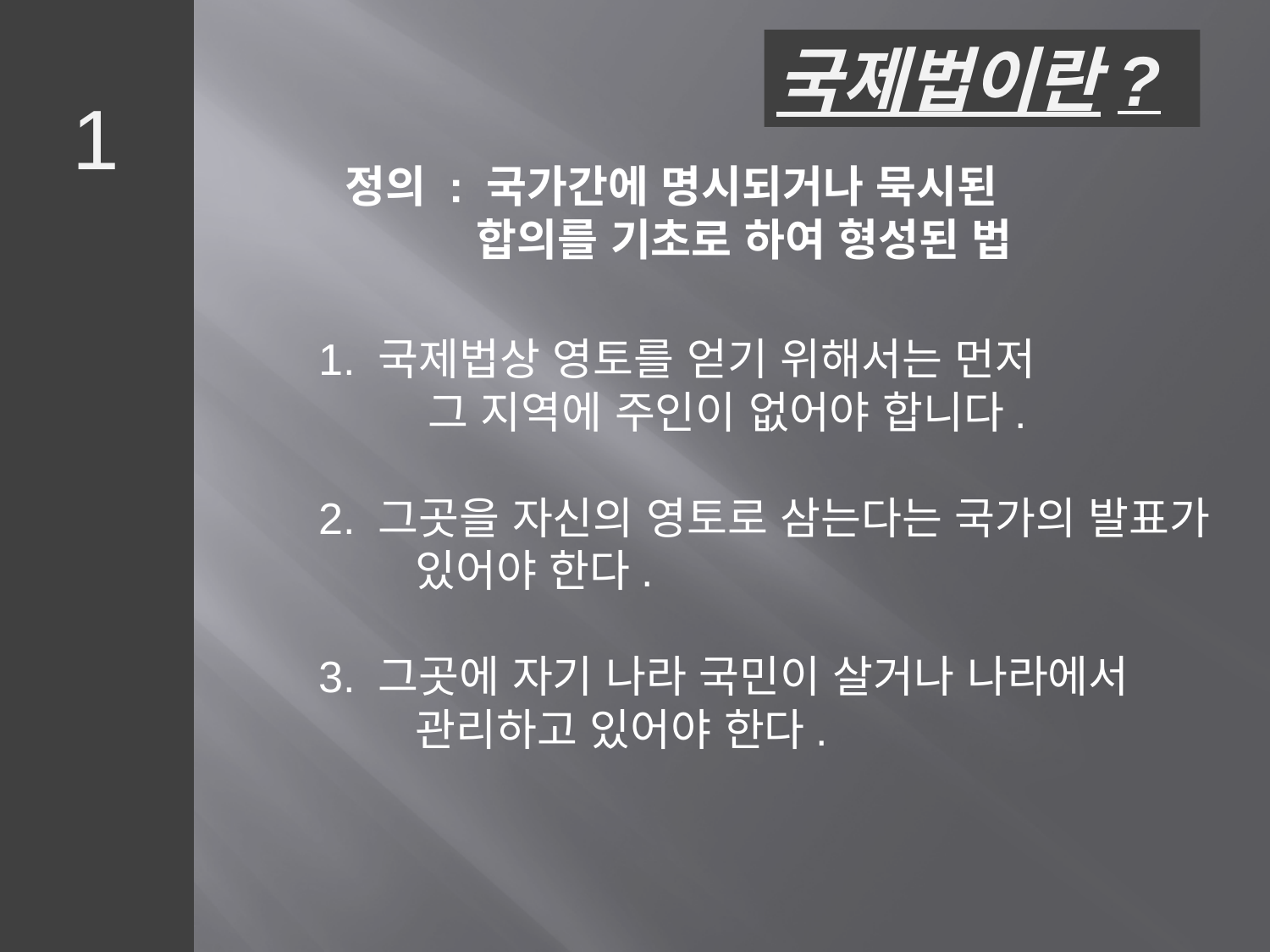

국제법이란?
1

정의 : 국가간에 명시되거나 묵시된
          합의를 기초로 하여 형성된 법

1. 국제법상 영토를 얻기 위해서는 먼저
        그 지역에 주인이 없어야 합니다.

2. 그곳을 자신의 영토로 삼는다는 국가의 발표가
       있어야 한다.

3. 그곳에 자기 나라 국민이 살거나 나라에서
       관리하고 있어야 한다.